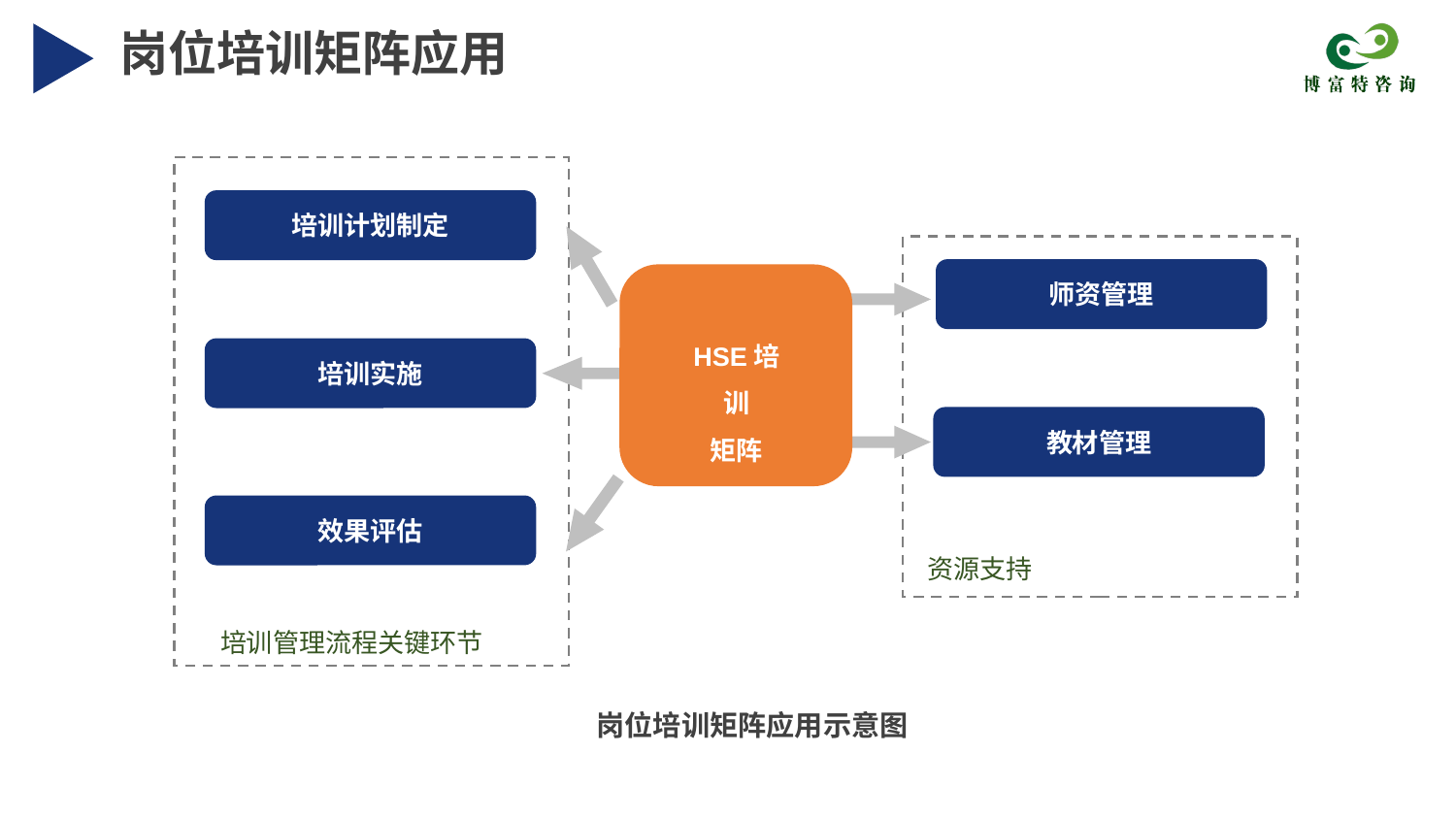

岗位培训矩阵应用

培训计划制定

师资管理

HSE培训
矩阵
培训实施

教材管理

效果评估

资源支持
培训管理流程关键环节
岗位培训矩阵应用示意图